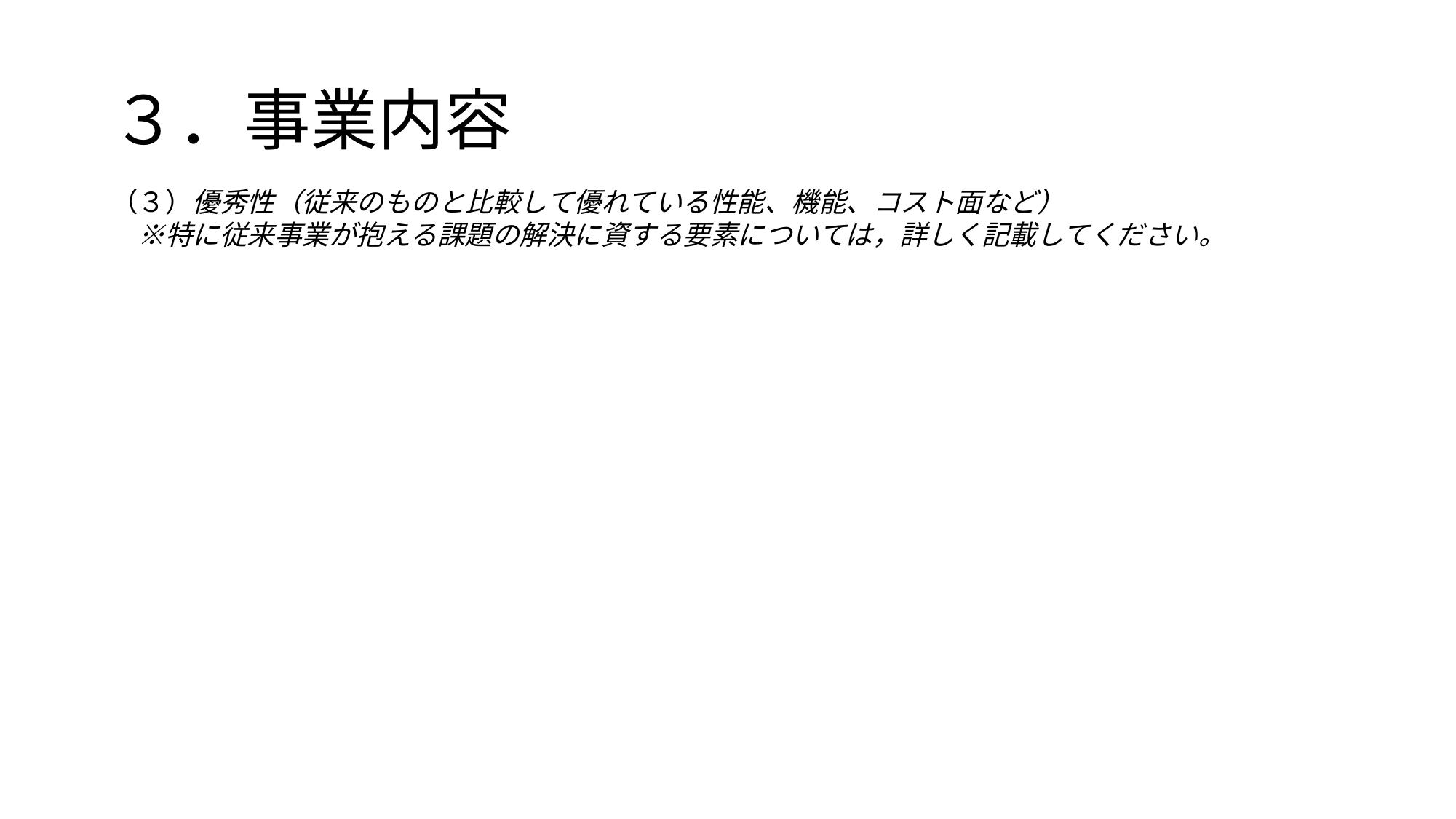

# ３．事業内容
（３）優秀性（従来のものと比較して優れている性能、機能、コスト面など）
　※特に従来事業が抱える課題の解決に資する要素については，詳しく記載してください。